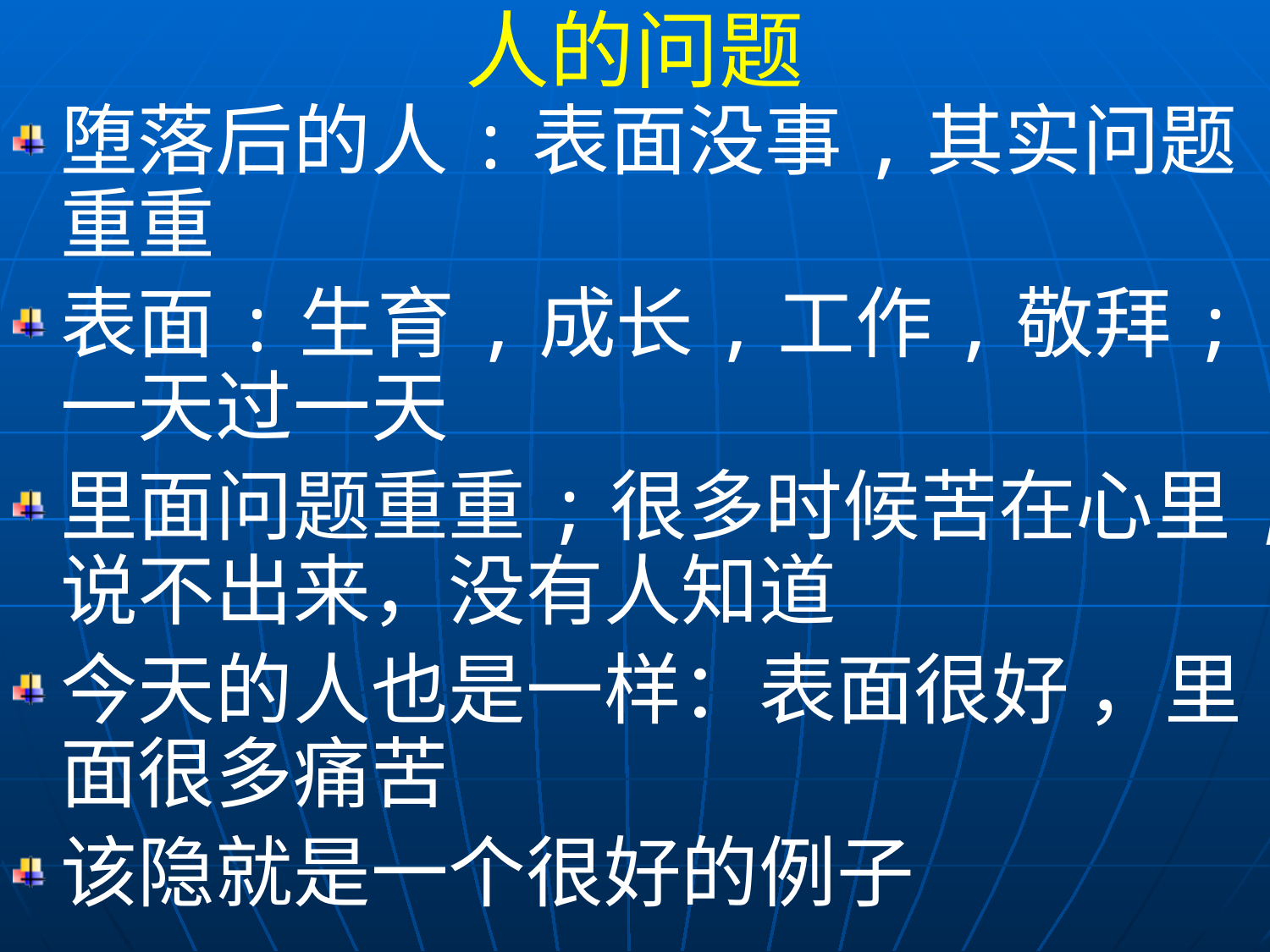

人的问题
堕落后的人:表面没事,其实问题重重
表面:生育,成长,工作,敬拜;一天过一天
里面问题重重;很多时候苦在心里,说不出来，没有人知道
今天的人也是一样：表面很好 ，里面很多痛苦
该隐就是一个很好的例子